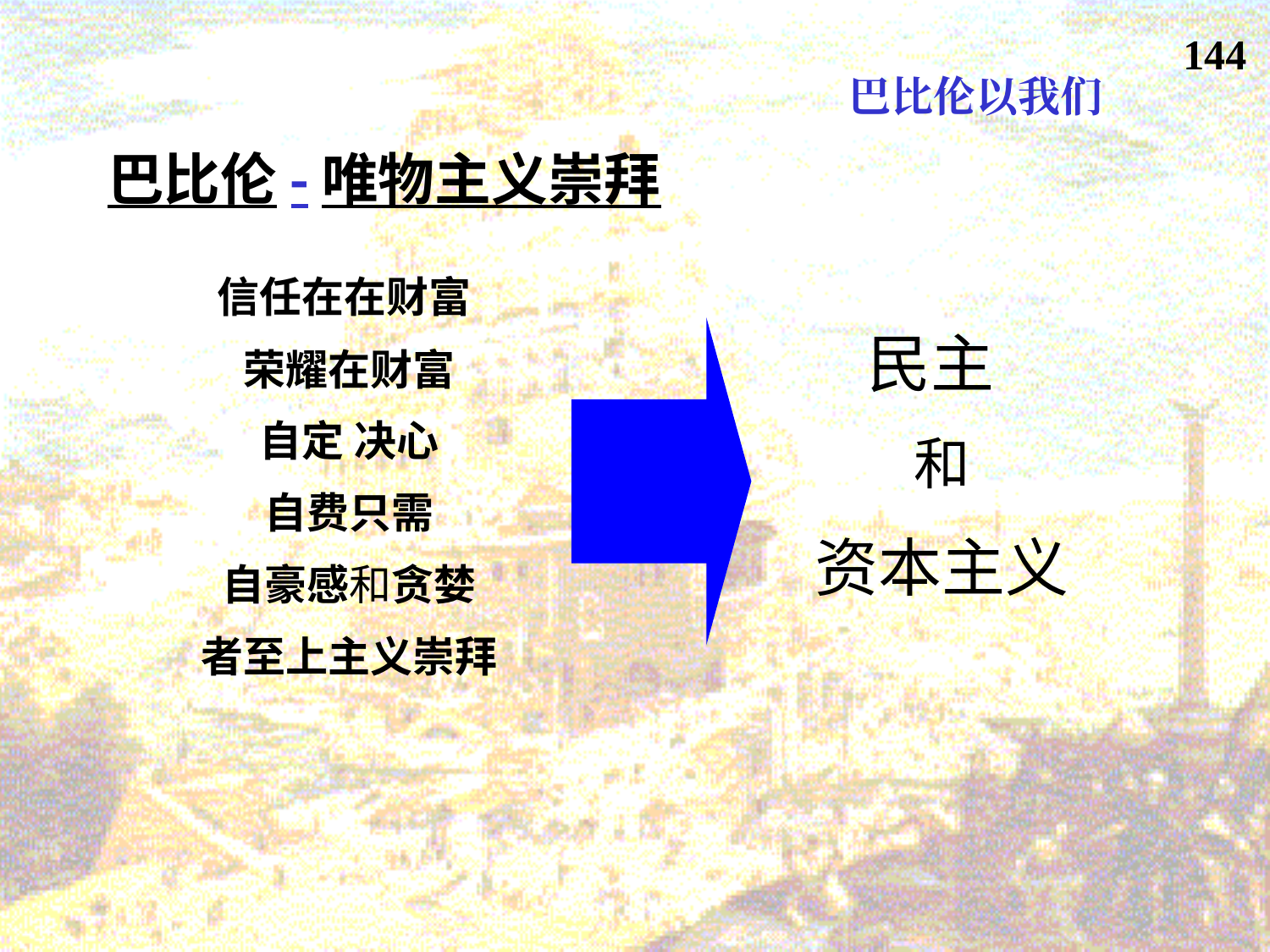

144
巴比伦以我们
巴比伦-唯物主义崇拜
信任在在财富
荣耀在财富
自定 决心
自费只需
自豪感和贪婪
者至上主义崇拜

民主
和
资本主义